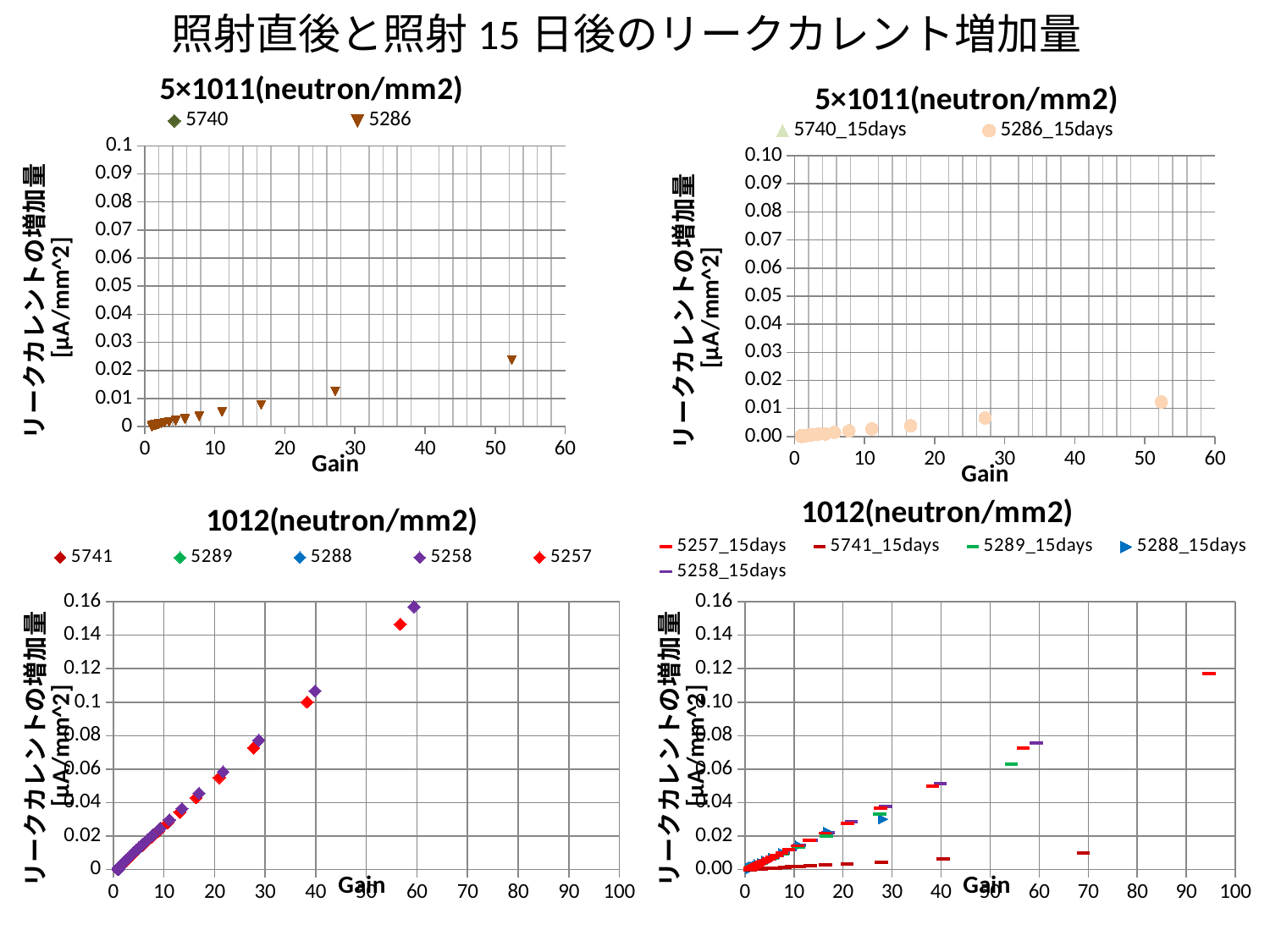

照射直後と照射15日後のリークカレント増加量

### Chart: 5×1011(neutron/mm2)

| Category |  |  |
|---|---|---|

### Chart: 5×1011(neutron/mm2)

| Category |  |  |
|---|---|---|

### Chart: 1012(neutron/mm2)

| Category |  |  |  |  |  |
|---|---|---|---|---|---|

### Chart: 1012(neutron/mm2)

| Category |  |  |  |  |  |
|---|---|---|---|---|---|